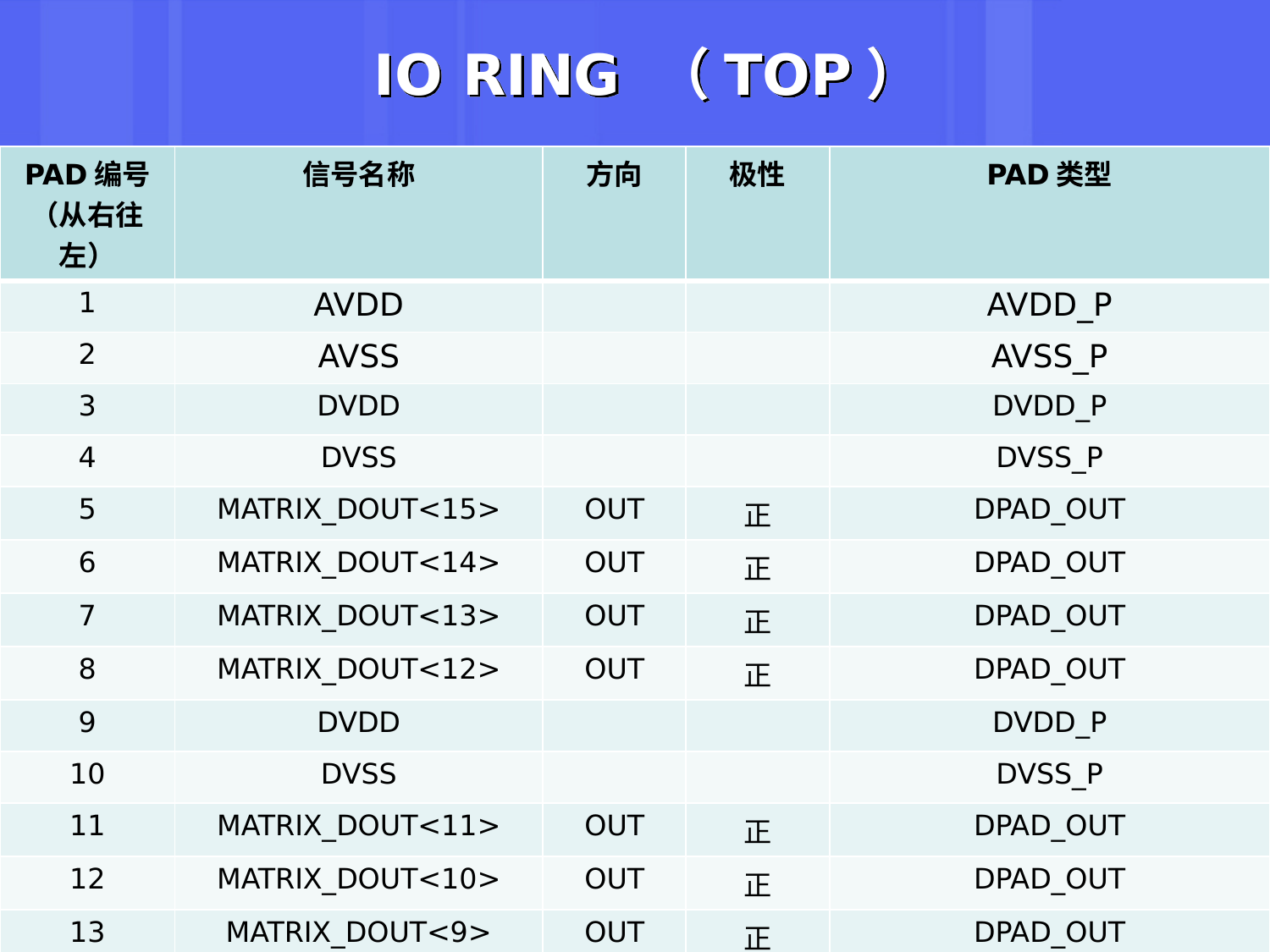

# IO RING （TOP）
| PAD编号（从右往左） | 信号名称 | 方向 | 极性 | PAD类型 |
| --- | --- | --- | --- | --- |
| 1 | AVDD |  |  | AVDD\_P |
| 2 | AVSS |  |  | AVSS\_P |
| 3 | DVDD |  |  | DVDD\_P |
| 4 | DVSS |  |  | DVSS\_P |
| 5 | MATRIX\_DOUT<15> | OUT | 正 | DPAD\_OUT |
| 6 | MATRIX\_DOUT<14> | OUT | 正 | DPAD\_OUT |
| 7 | MATRIX\_DOUT<13> | OUT | 正 | DPAD\_OUT |
| 8 | MATRIX\_DOUT<12> | OUT | 正 | DPAD\_OUT |
| 9 | DVDD |  |  | DVDD\_P |
| 10 | DVSS |  |  | DVSS\_P |
| 11 | MATRIX\_DOUT<11> | OUT | 正 | DPAD\_OUT |
| 12 | MATRIX\_DOUT<10> | OUT | 正 | DPAD\_OUT |
| 13 | MATRIX\_DOUT<9> | OUT | 正 | DPAD\_OUT |
CMOS Pixel Sensor设计讨论，卢云鹏
2